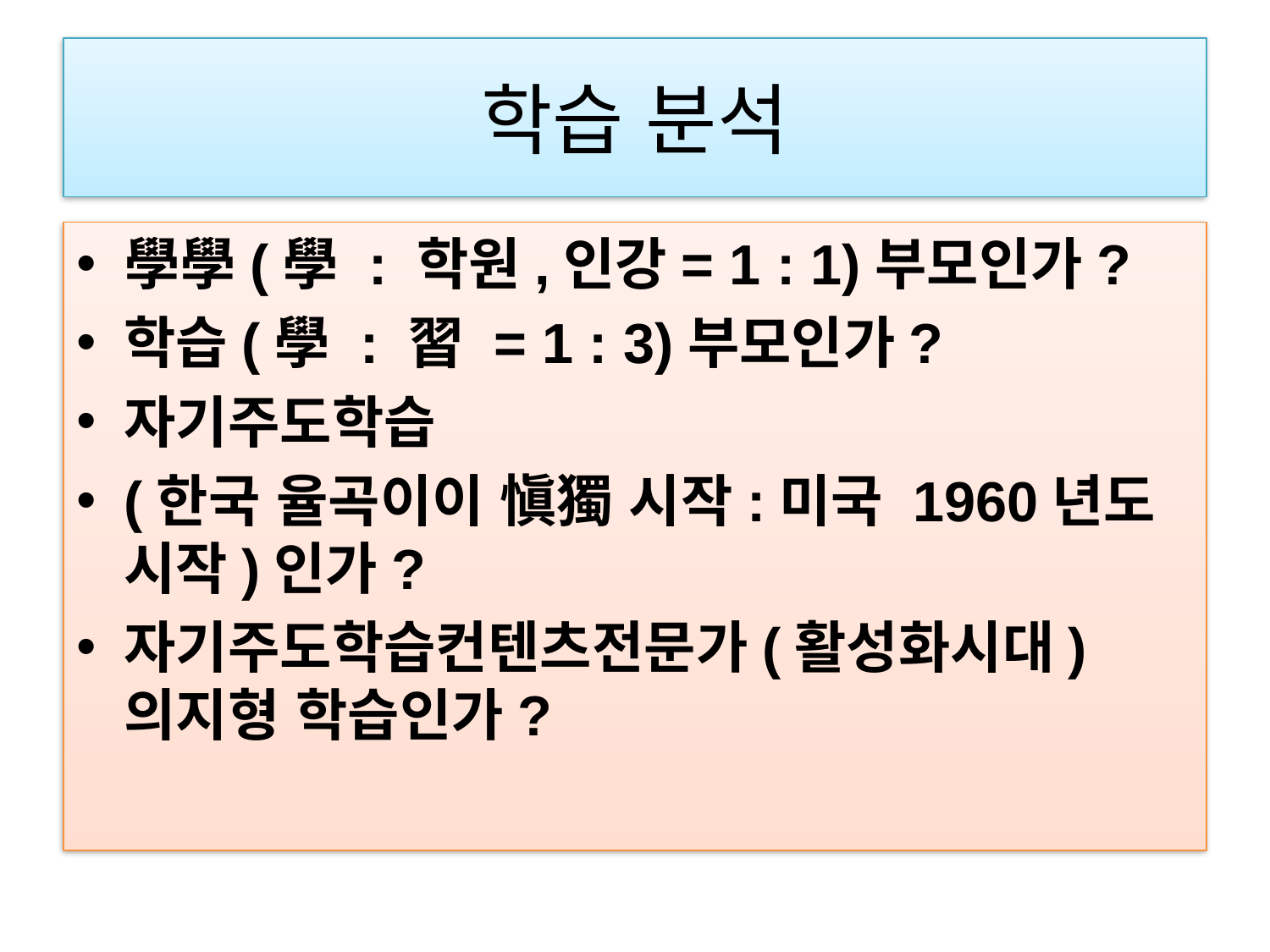

# 학습 분석
學學(學 : 학원,인강= 1 : 1)부모인가?
학습(學 : 習 = 1 : 3)부모인가?
자기주도학습
(한국 율곡이이 愼獨 시작:미국 1960년도 시작)인가?
자기주도학습컨텐츠전문가(활성화시대) 의지형 학습인가?